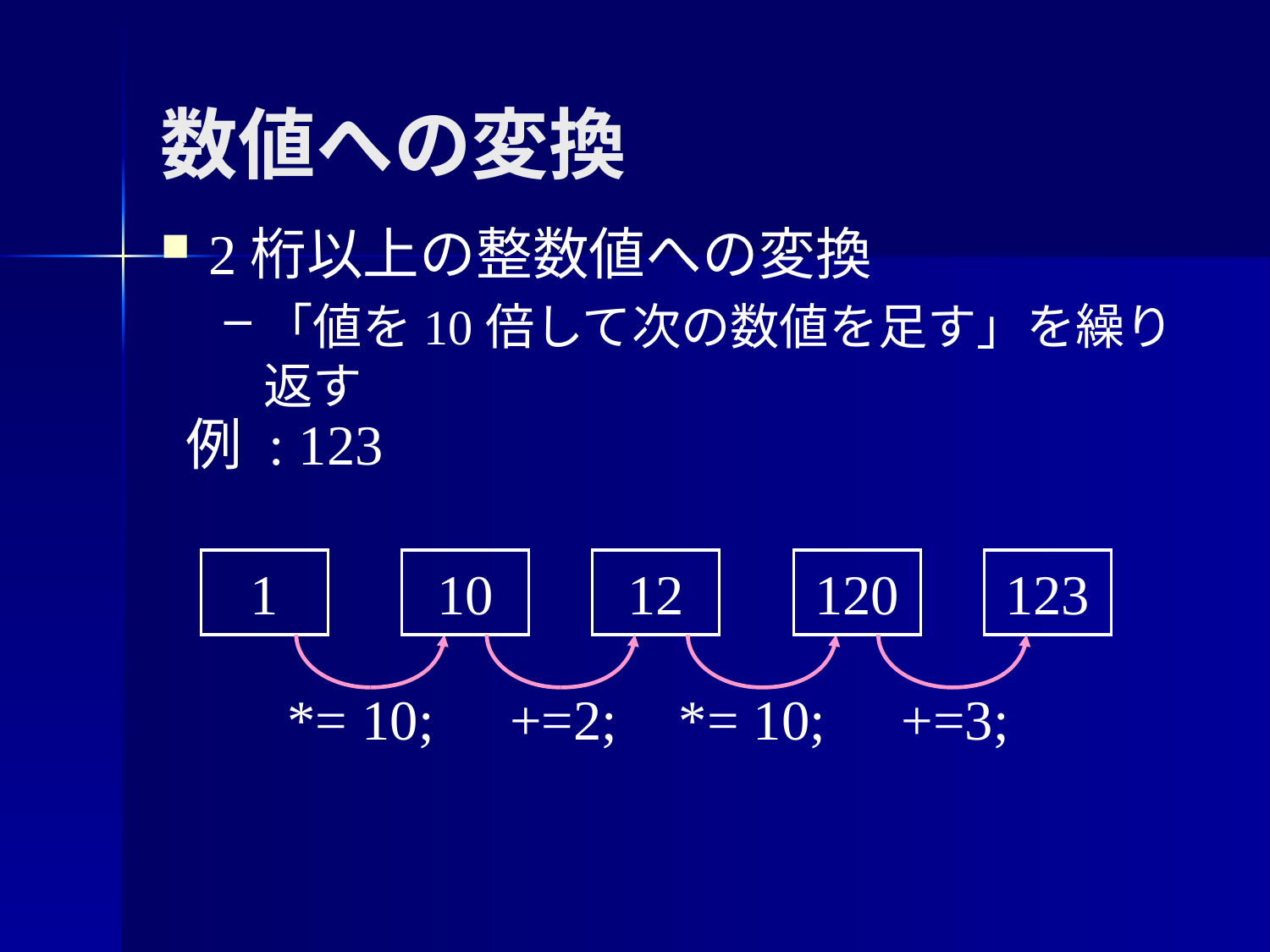

# 数値への変換
2桁以上の整数値への変換
「値を10倍して次の数値を足す」を繰り返す
例 : 123
1
10
12
120
123

*= 10;

+=2;

*= 10;

+=3;